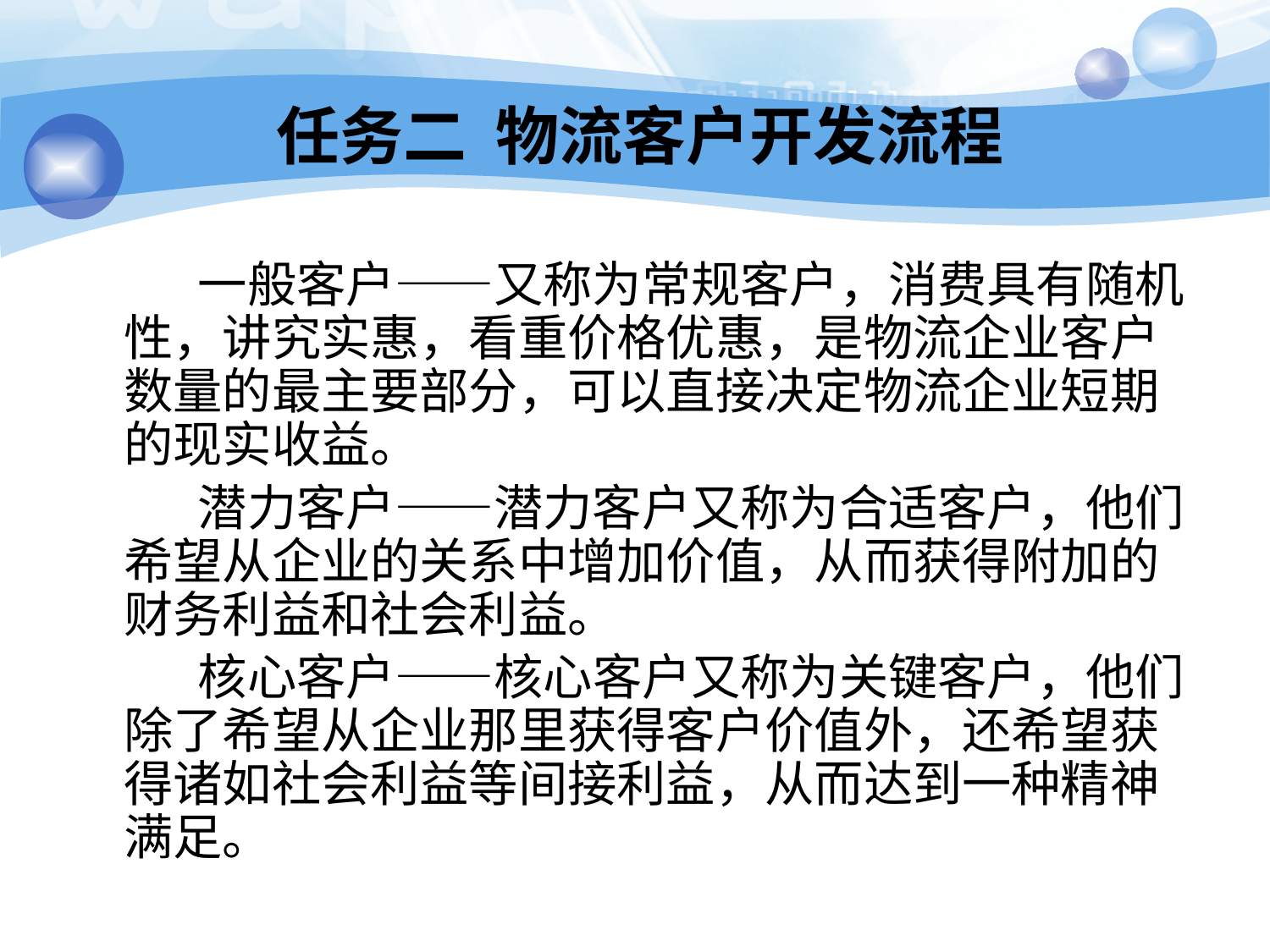

# 任务二  物流客户开发流程
          一般客户——又称为常规客户，消费具有随机性，讲究实惠，看重价格优惠，是物流企业客户数量的最主要部分，可以直接决定物流企业短期的现实收益。
          潜力客户——潜力客户又称为合适客户，他们希望从企业的关系中增加价值，从而获得附加的财务利益和社会利益。
          核心客户——核心客户又称为关键客户，他们除了希望从企业那里获得客户价值外，还希望获得诸如社会利益等间接利益，从而达到一种精神满足。